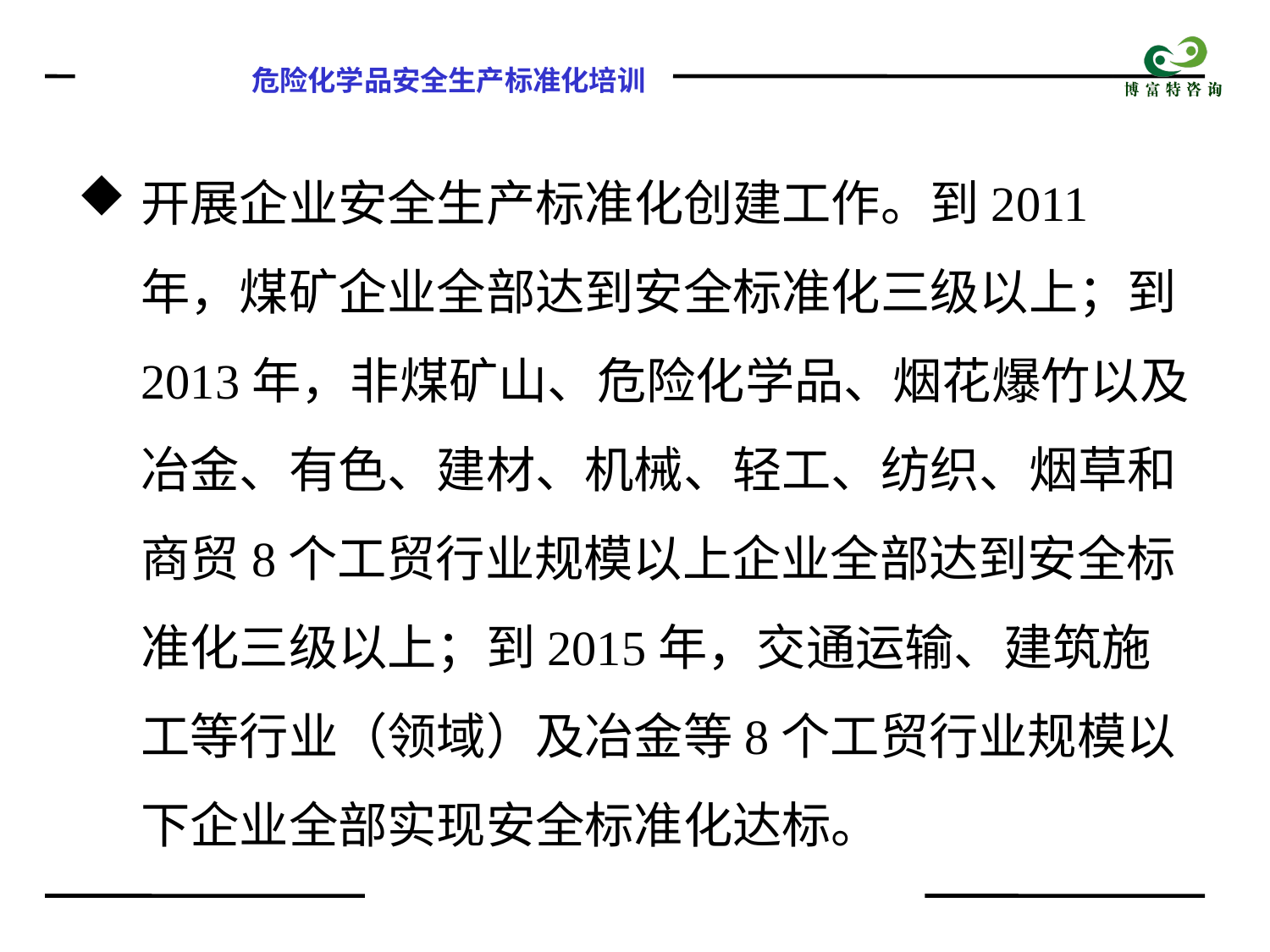

开展企业安全生产标准化创建工作。到2011年，煤矿企业全部达到安全标准化三级以上；到2013年，非煤矿山、危险化学品、烟花爆竹以及冶金、有色、建材、机械、轻工、纺织、烟草和商贸8个工贸行业规模以上企业全部达到安全标准化三级以上；到2015年，交通运输、建筑施工等行业（领域）及冶金等8个工贸行业规模以下企业全部实现安全标准化达标。